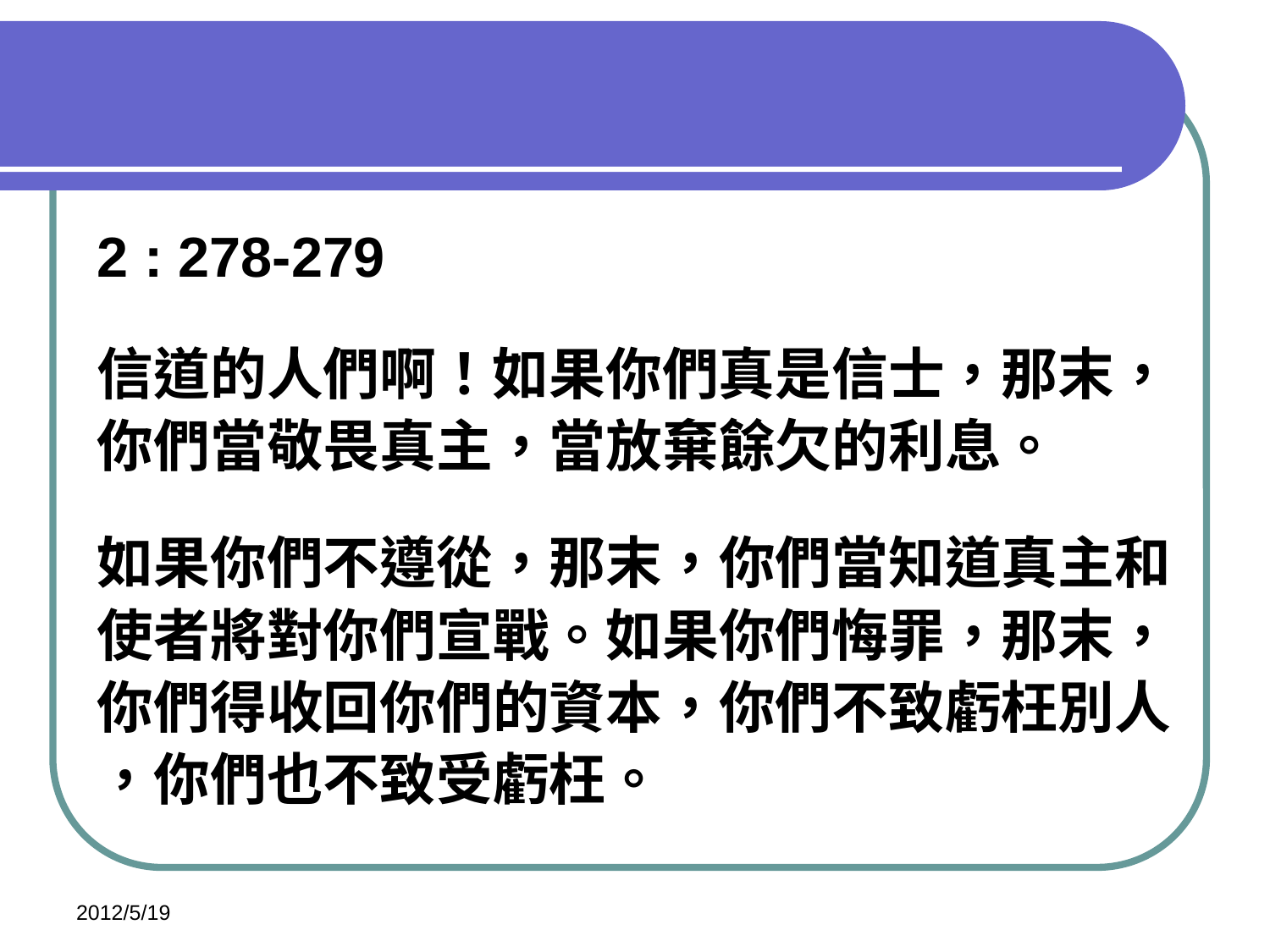

#
2 : 278-279

信道的人們啊！如果你們真是信士，那末，
你們當敬畏真主，當放棄餘欠的利息。

如果你們不遵從，那末，你們當知道真主和
使者將對你們宣戰。如果你們悔罪，那末，
你們得收回你們的資本，你們不致虧枉別人
，你們也不致受虧枉。
2012/5/19